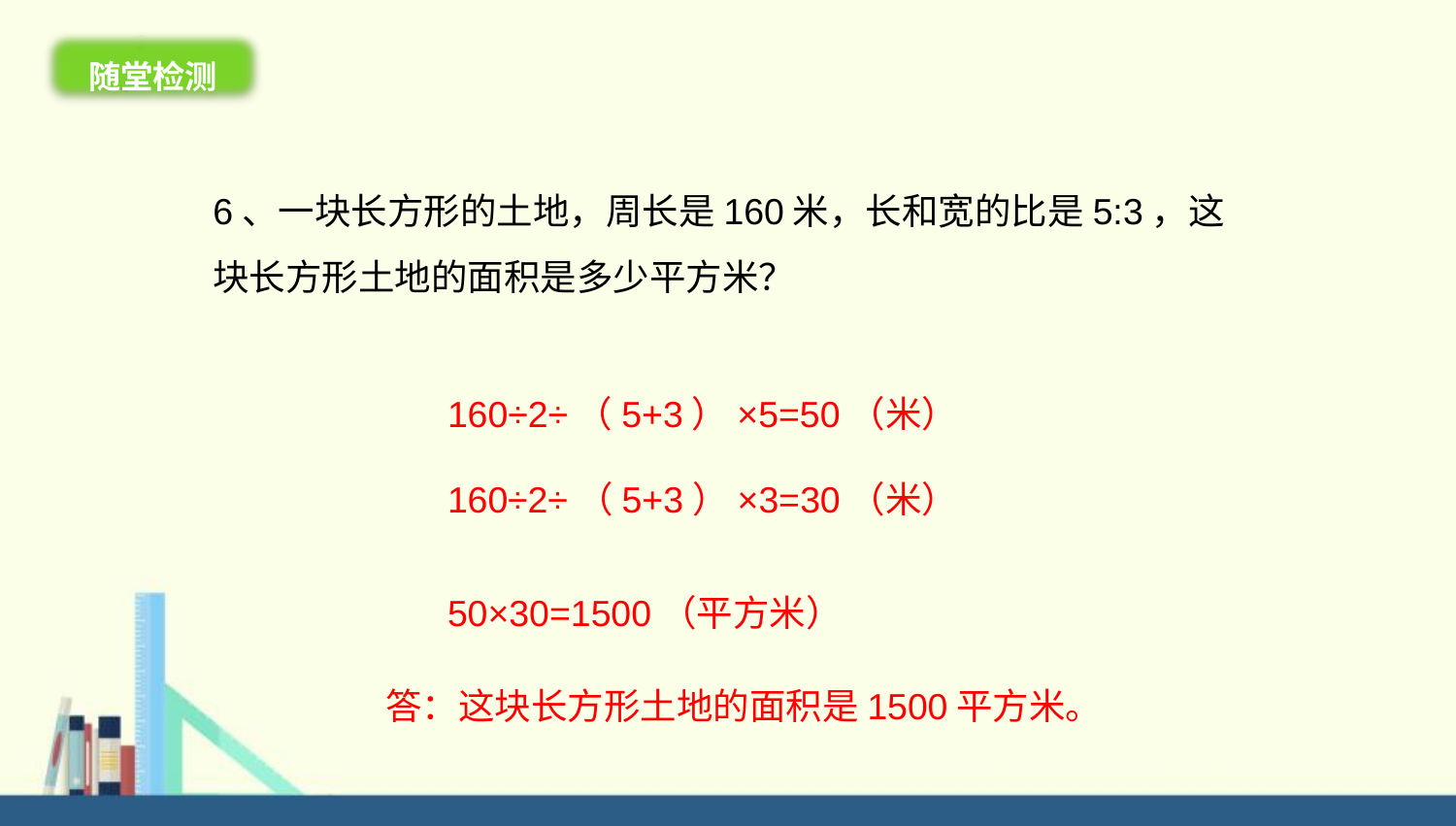

随堂检测
6、一块长方形的土地，周长是160米，长和宽的比是5:3，这块长方形土地的面积是多少平方米？
160÷2÷（5+3）×5=50（米）
160÷2÷（5+3）×3=30（米）
50×30=1500（平方米）
答：这块长方形土地的面积是1500平方米。